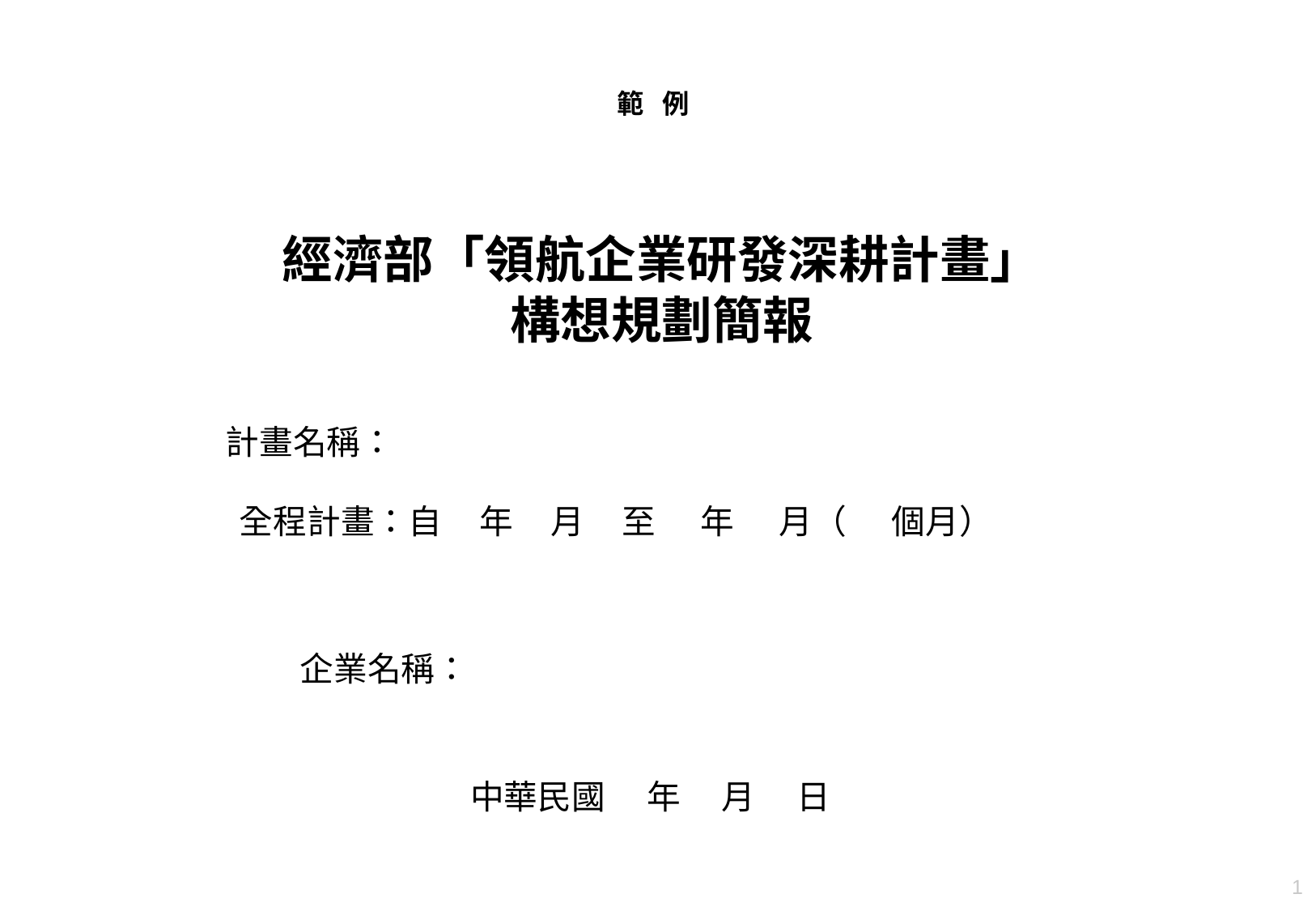

範   例
經濟部「領航企業研發深耕計畫」
構想規劃簡報
計畫名稱：
全程計畫：自     年     月     至      年      月（      個月）
企業名稱：
中華民國　 年 　月　 日
1